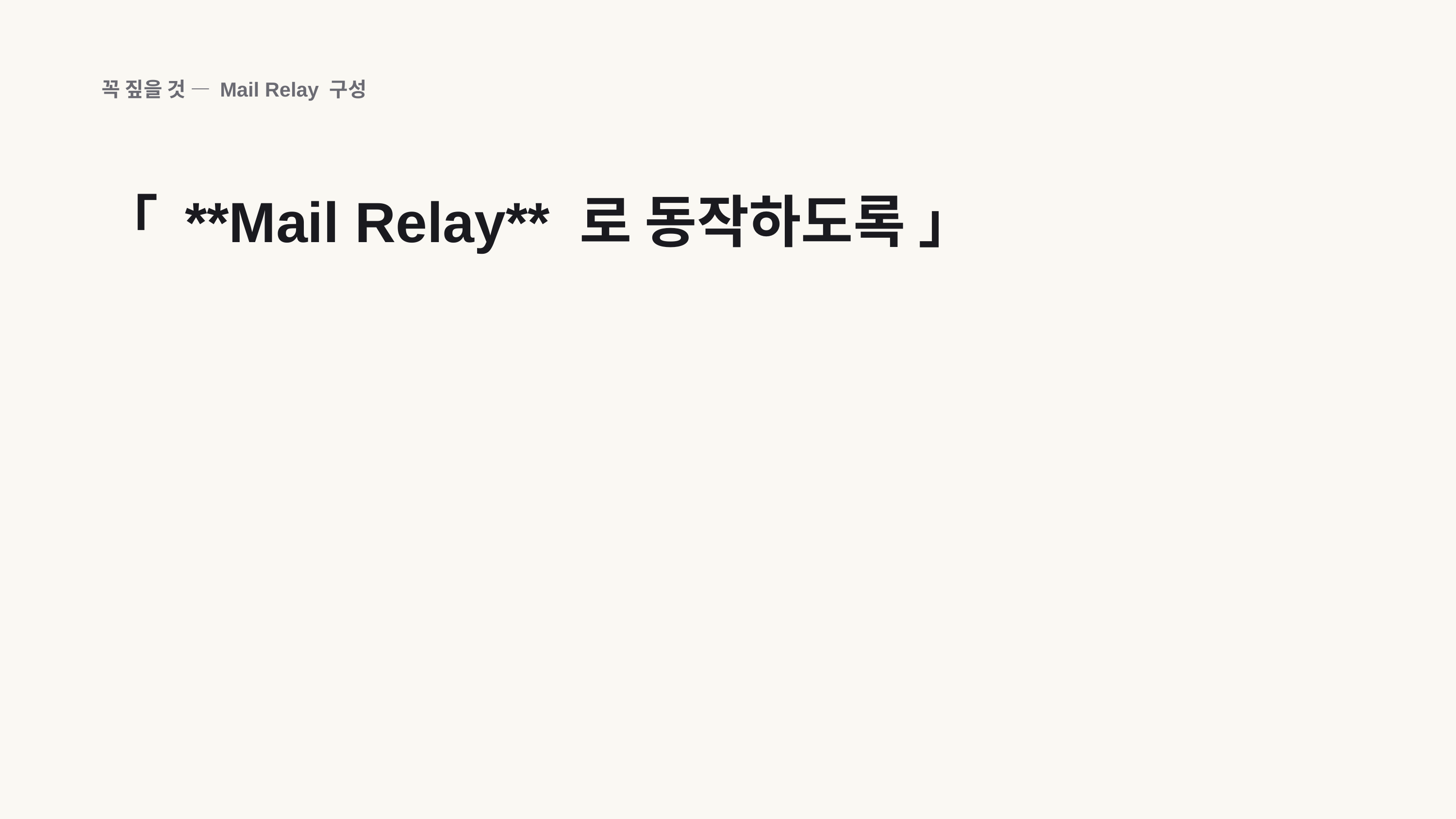

꼭 짚을 것 — Mail Relay 구성
「 **Mail Relay** 로 동작하도록 」